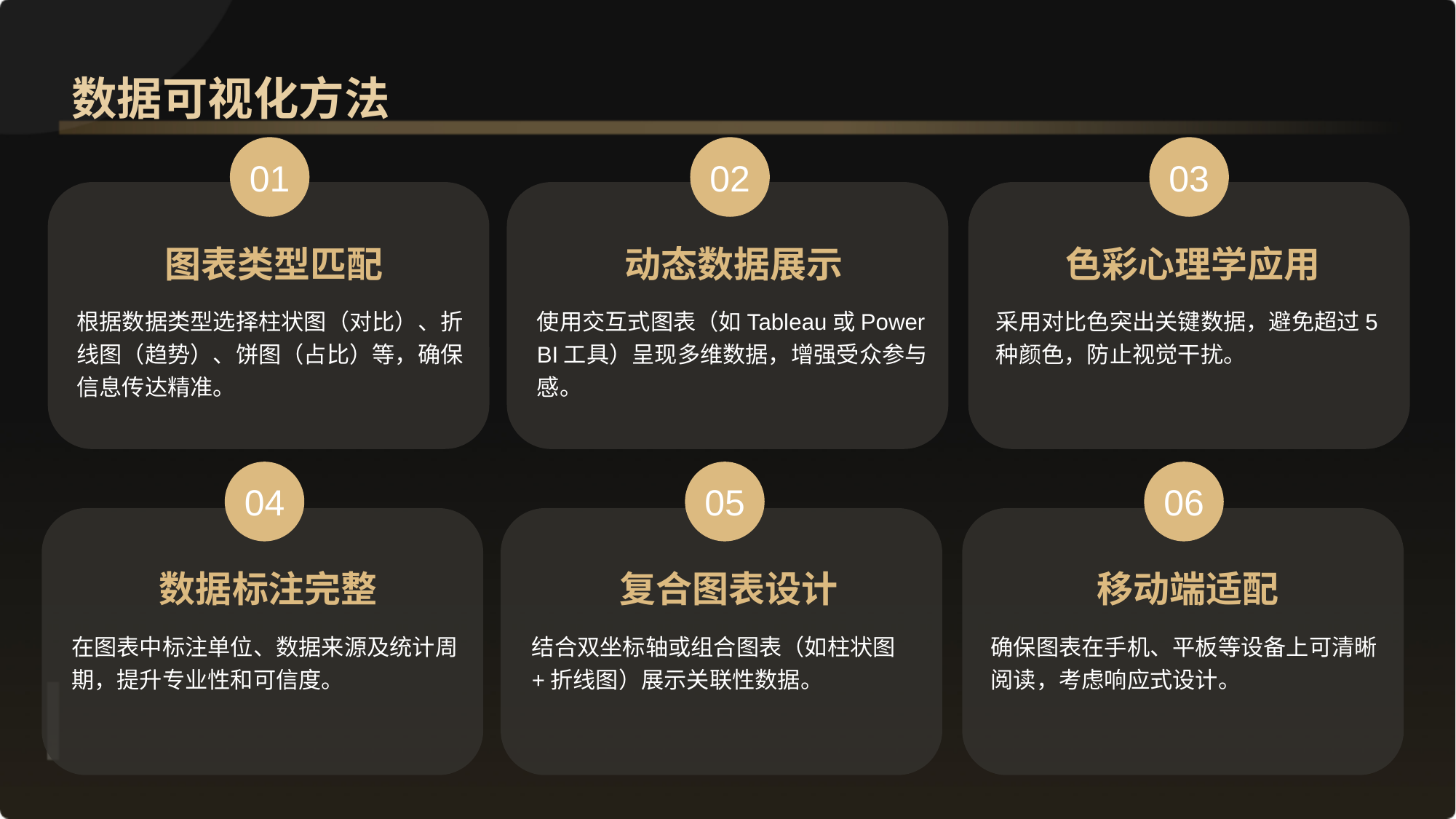

数据可视化方法
01
02
03

图表类型匹配
动态数据展示
色彩心理学应用
根据数据类型选择柱状图（对比）、折线图（趋势）、饼图（占比）等，确保信息传达精准。
使用交互式图表（如Tableau或Power BI工具）呈现多维数据，增强受众参与感。
采用对比色突出关键数据，避免超过5种颜色，防止视觉干扰。
04
05
06

数据标注完整
复合图表设计
移动端适配
在图表中标注单位、数据来源及统计周期，提升专业性和可信度。
结合双坐标轴或组合图表（如柱状图+折线图）展示关联性数据。
确保图表在手机、平板等设备上可清晰阅读，考虑响应式设计。